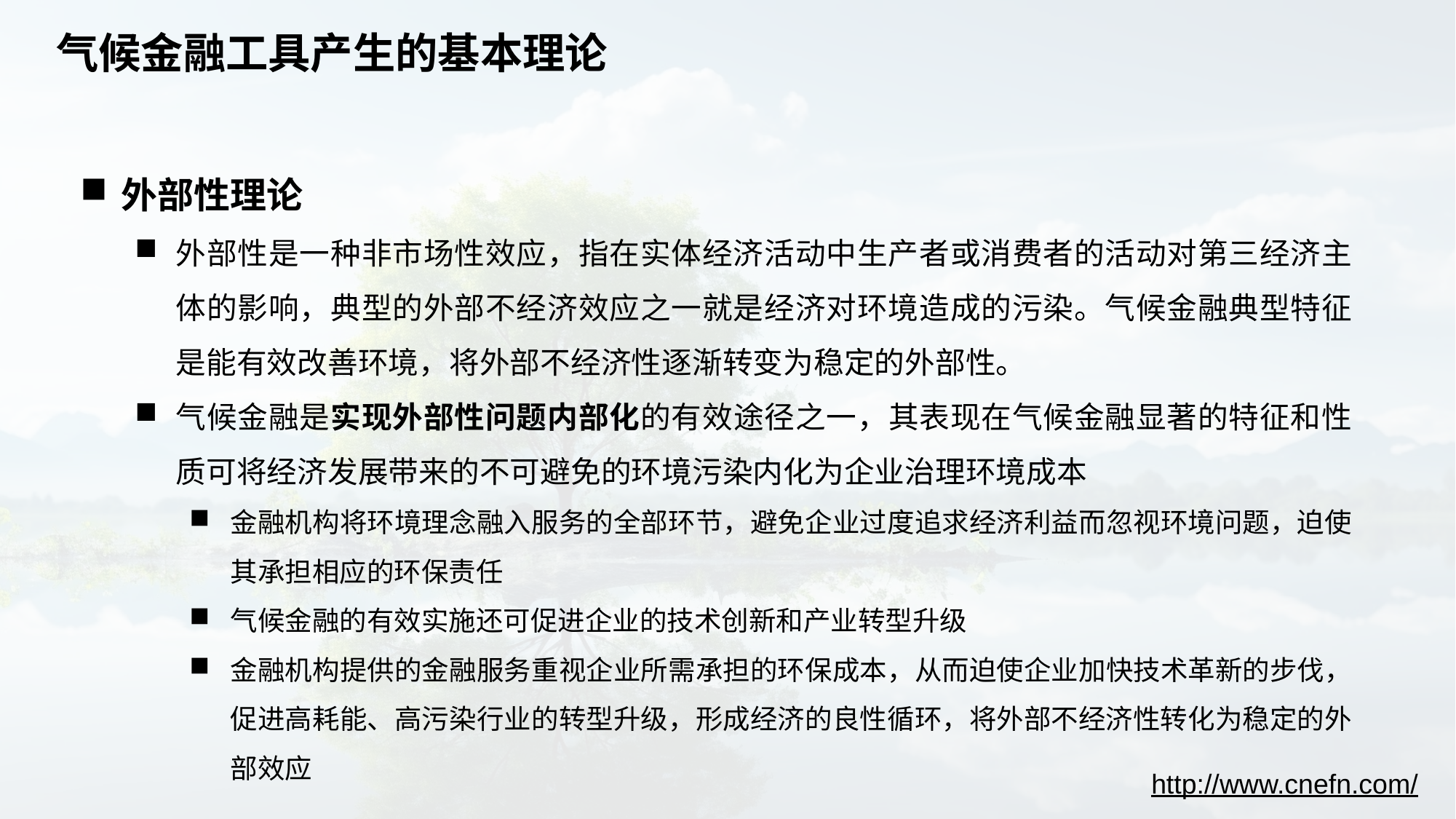

# 气候金融工具产生的基本理论
外部性理论
外部性是一种非市场性效应，指在实体经济活动中生产者或消费者的活动对第三经济主体的影响，典型的外部不经济效应之一就是经济对环境造成的污染。气候金融典型特征是能有效改善环境，将外部不经济性逐渐转变为稳定的外部性。
气候金融是实现外部性问题内部化的有效途径之一，其表现在气候金融显著的特征和性 质可将经济发展带来的不可避免的环境污染内化为企业治理环境成本
金融机构将环境理念融入服务的全部环节，避免企业过度追求经济利益而忽视环境问题，迫使其承担相应的环保责任
气候金融的有效实施还可促进企业的技术创新和产业转型升级
金融机构提供的金融服务重视企业所需承担的环保成本，从而迫使企业加快技术革新的步伐，促进高耗能、高污染行业的转型升级，形成经济的良性循环，将外部不经济性转化为稳定的外部效应